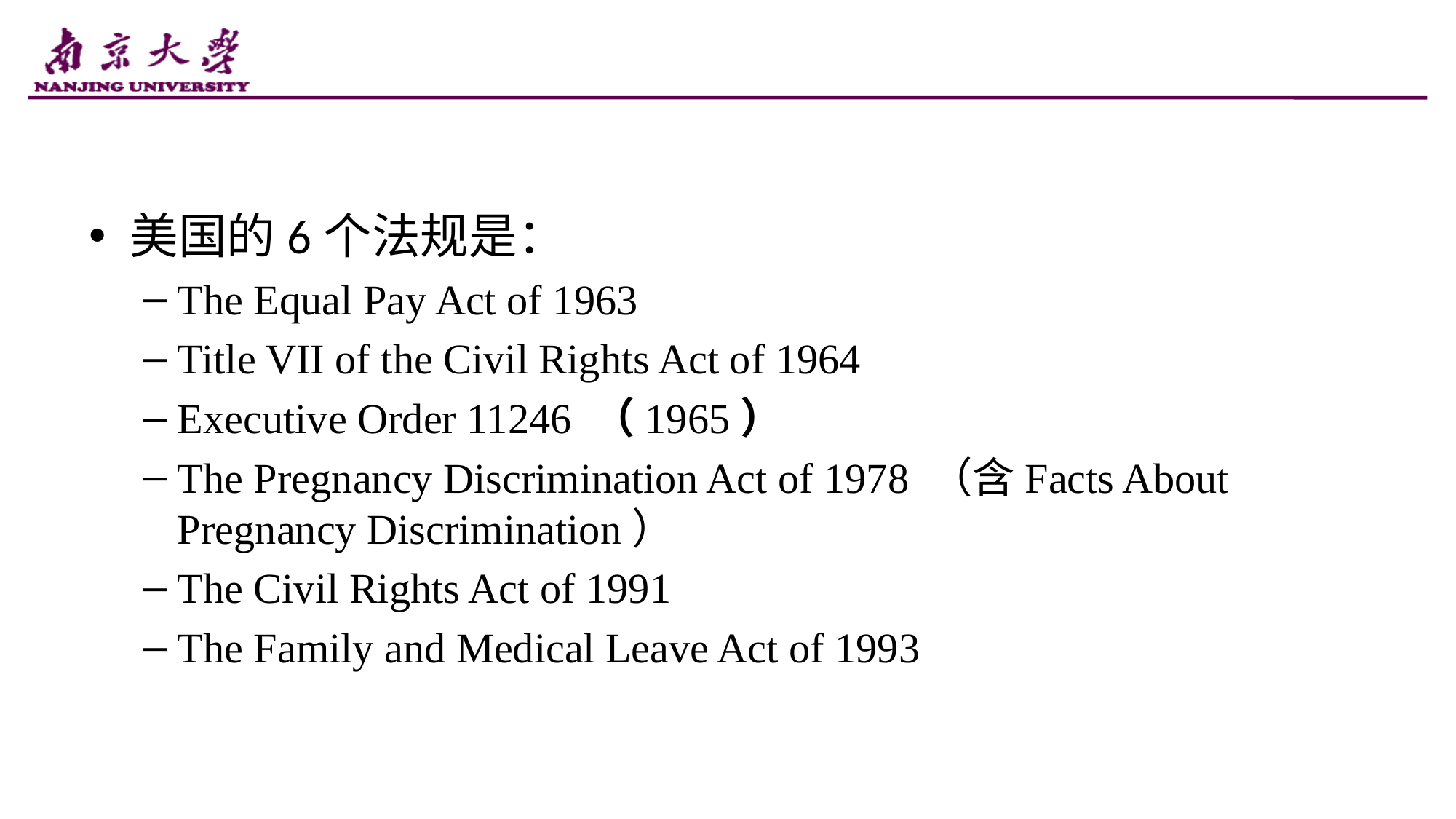

美国的6个法规是：
The Equal Pay Act of 1963
Title VII of the Civil Rights Act of 1964
Executive Order 11246 （1965）
The Pregnancy Discrimination Act of 1978 （含Facts About Pregnancy Discrimination）
The Civil Rights Act of 1991
The Family and Medical Leave Act of 1993